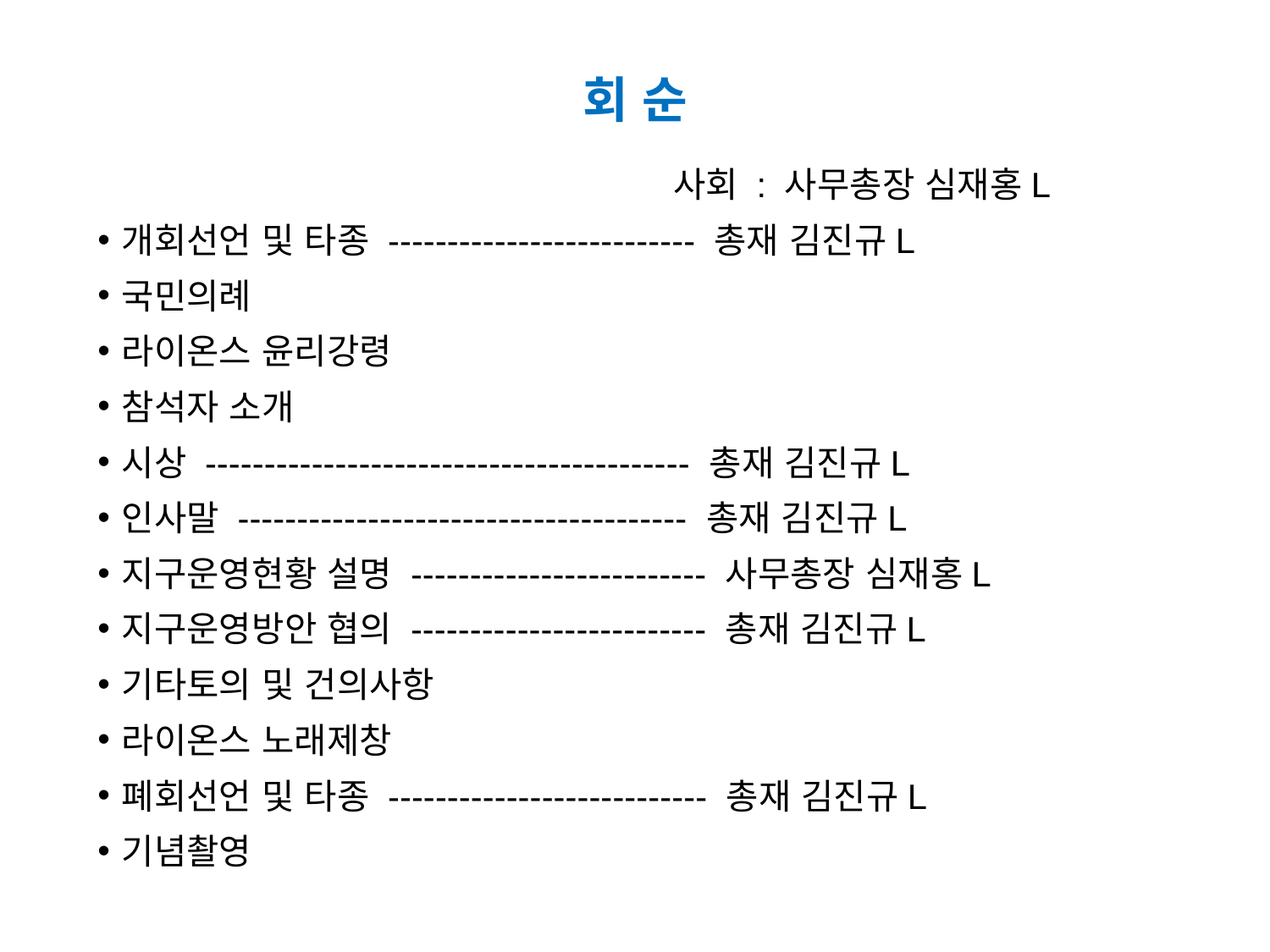

# 회 순
                                                         사회 : 사무총장 심재홍L
개회선언 및 타종 -------------------------- 총재 김진규L
국민의례
라이온스 윤리강령
참석자 소개
시상 ----------------------------------------- 총재 김진규L
인사말 -------------------------------------- 총재 김진규L
지구운영현황 설명 ------------------------- 사무총장 심재홍L
지구운영방안 협의 ------------------------- 총재 김진규L
기타토의 및 건의사항
라이온스 노래제창
폐회선언 및 타종 --------------------------- 총재 김진규L
기념촬영